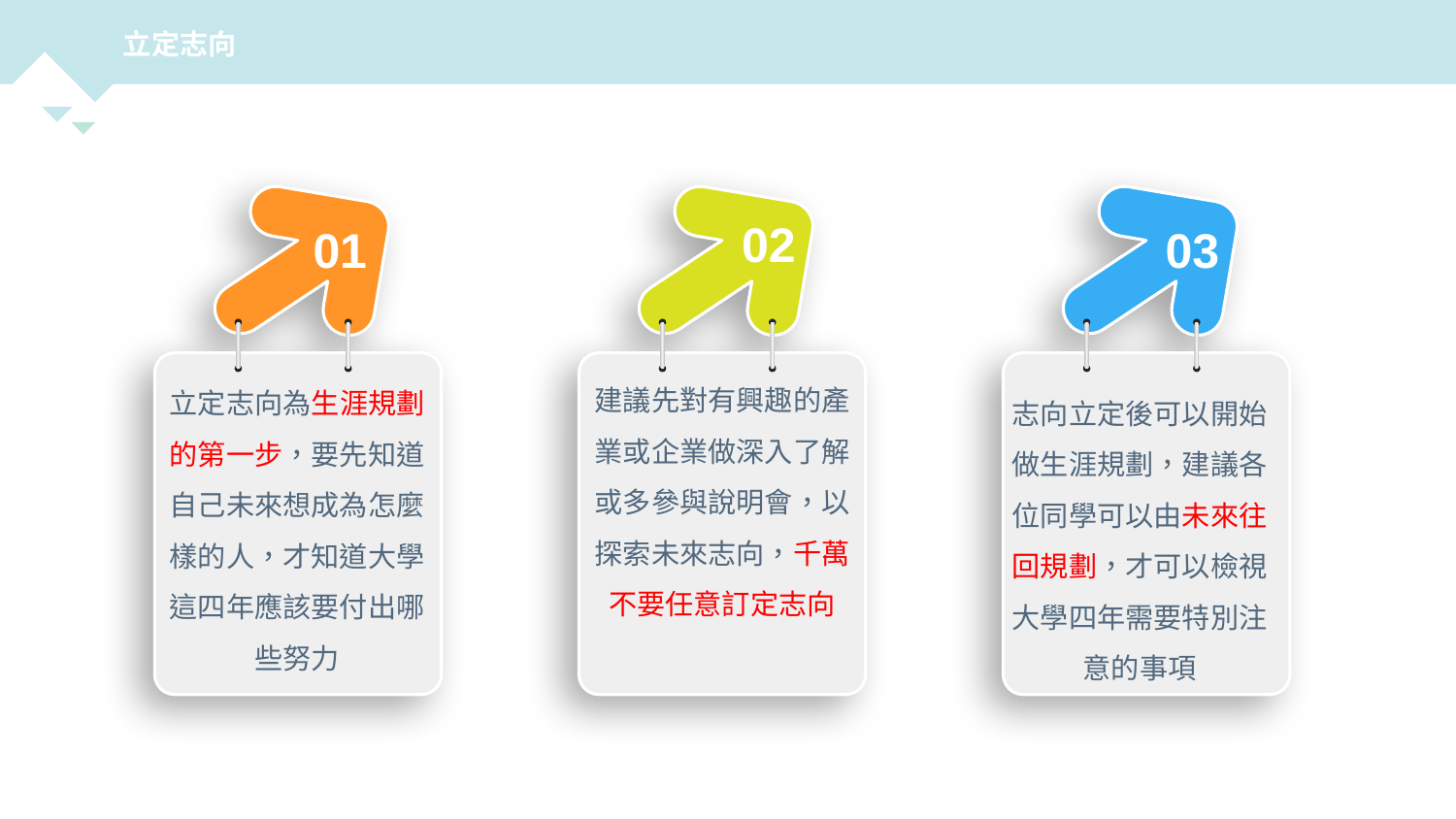

立定志向

02
01
03
建議先對有興趣的產業或企業做深入了解或多參與說明會，以探索未來志向，千萬不要任意訂定志向
立定志向為生涯規劃的第一步，要先知道自己未來想成為怎麼樣的人，才知道大學這四年應該要付出哪些努力
志向立定後可以開始做生涯規劃，建議各位同學可以由未來往回規劃，才可以檢視大學四年需要特別注意的事項